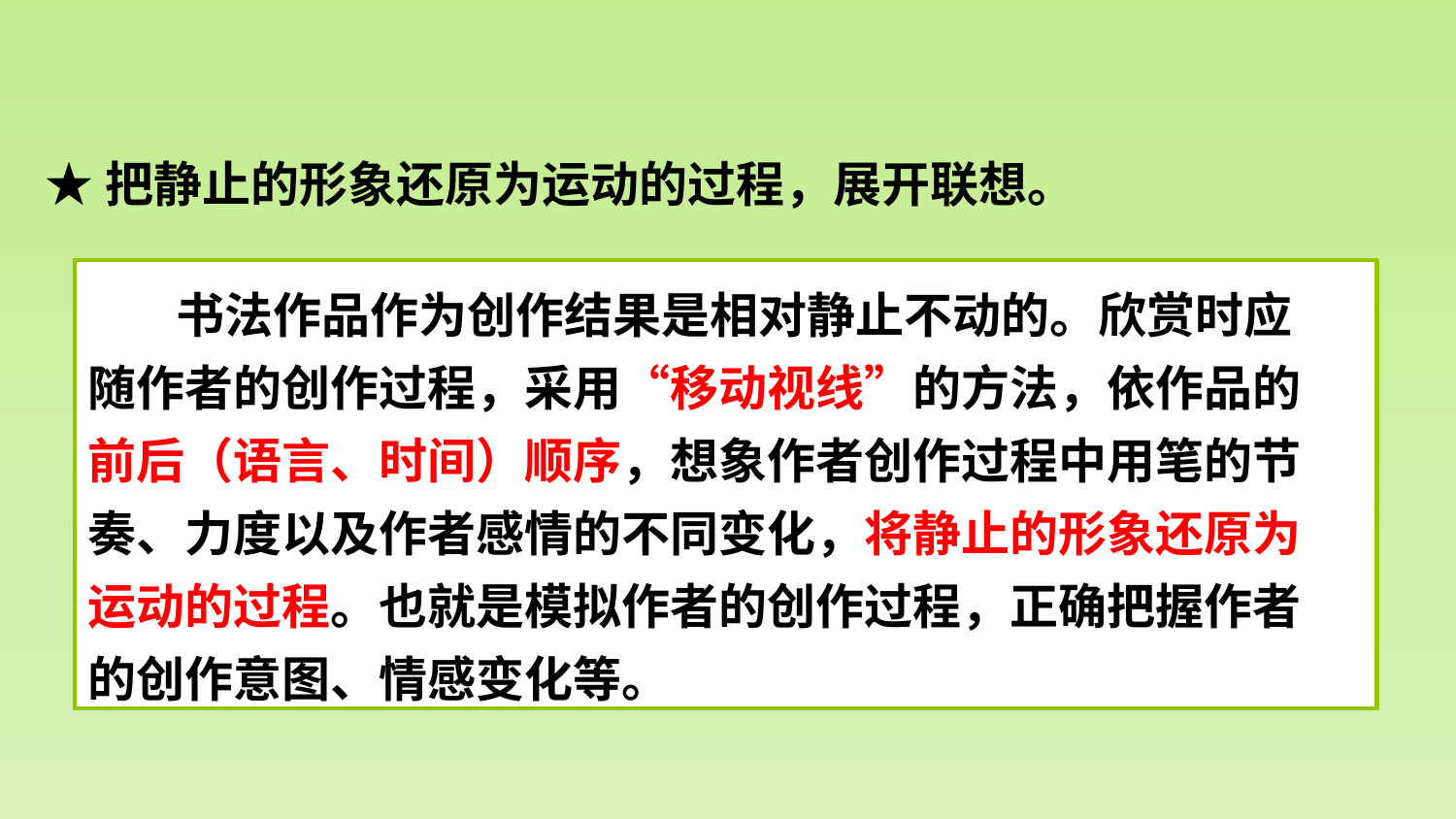

★把静止的形象还原为运动的过程，展开联想。

       书法作品作为创作结果是相对静止不动的。欣赏时应随作者的创作过程，采用“移动视线”的方法，依作品的前后（语言、时间）顺序，想象作者创作过程中用笔的节奏、力度以及作者感情的不同变化，将静止的形象还原为运动的过程。也就是模拟作者的创作过程，正确把握作者的创作意图、情感变化等。